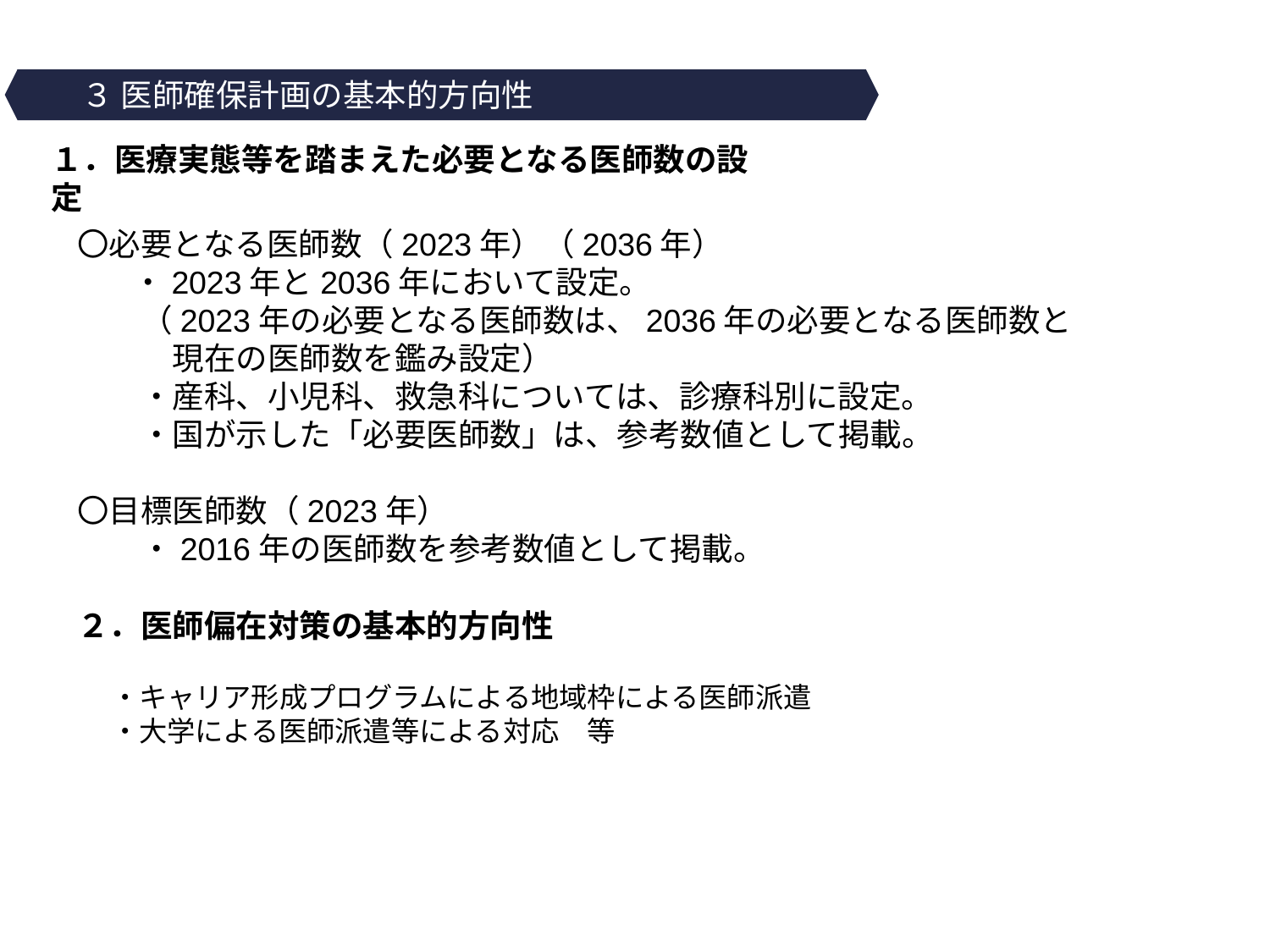

３ 医師確保計画の基本的方向性
１．医療実態等を踏まえた必要となる医師数の設定
〇必要となる医師数（2023年）（2036年）
　　・2023年と2036年において設定。
　　（2023年の必要となる医師数は、2036年の必要となる医師数と
　　　現在の医師数を鑑み設定）
　　・産科、小児科、救急科については、診療科別に設定。
　　・国が示した「必要医師数」は、参考数値として掲載。

〇目標医師数（2023年）
　　・2016年の医師数を参考数値として掲載。
２．医師偏在対策の基本的方向性
・キャリア形成プログラムによる地域枠による医師派遣
・大学による医師派遣等による対応　等